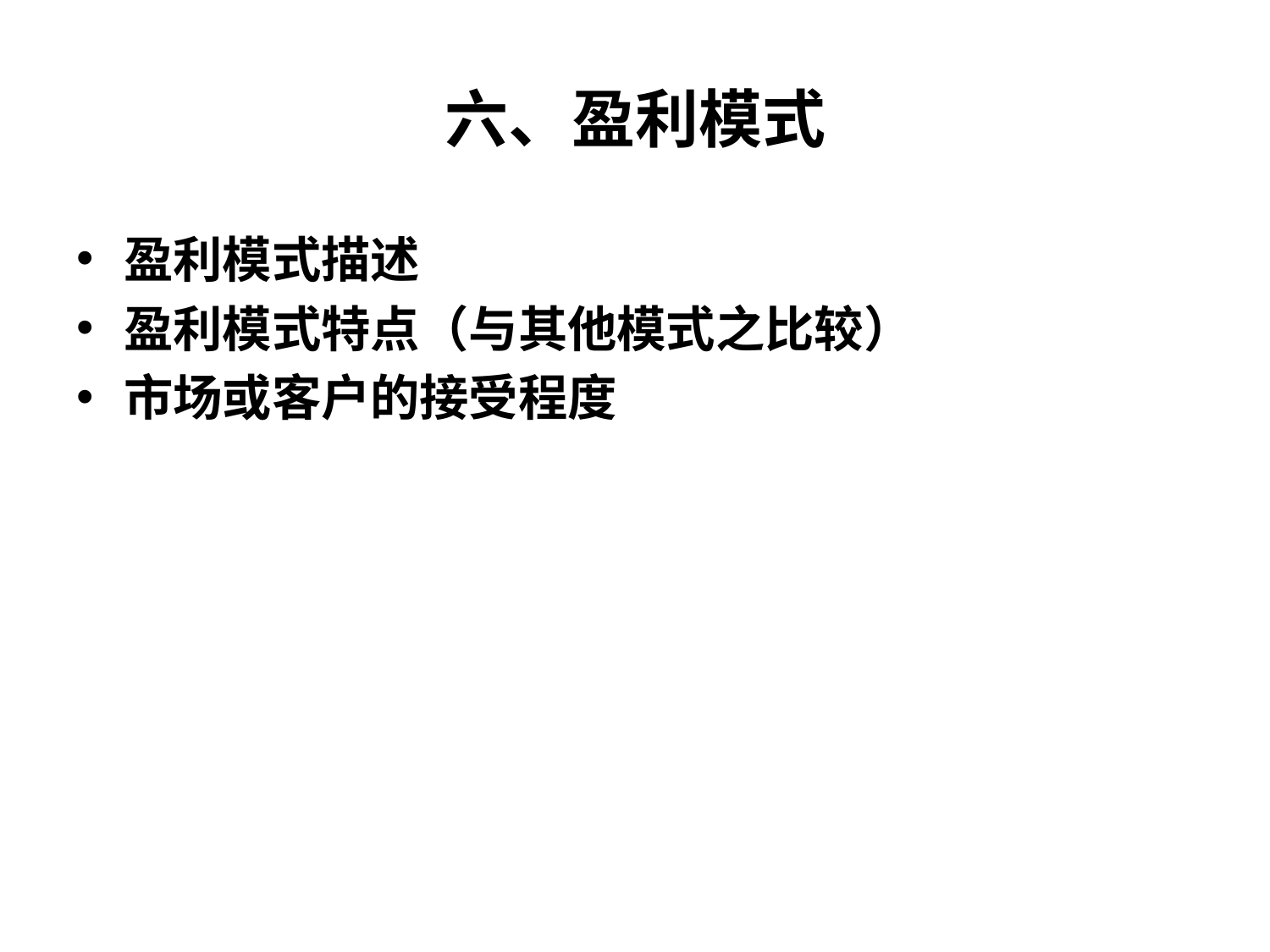

# 六、盈利模式
盈利模式描述
盈利模式特点（与其他模式之比较）
市场或客户的接受程度